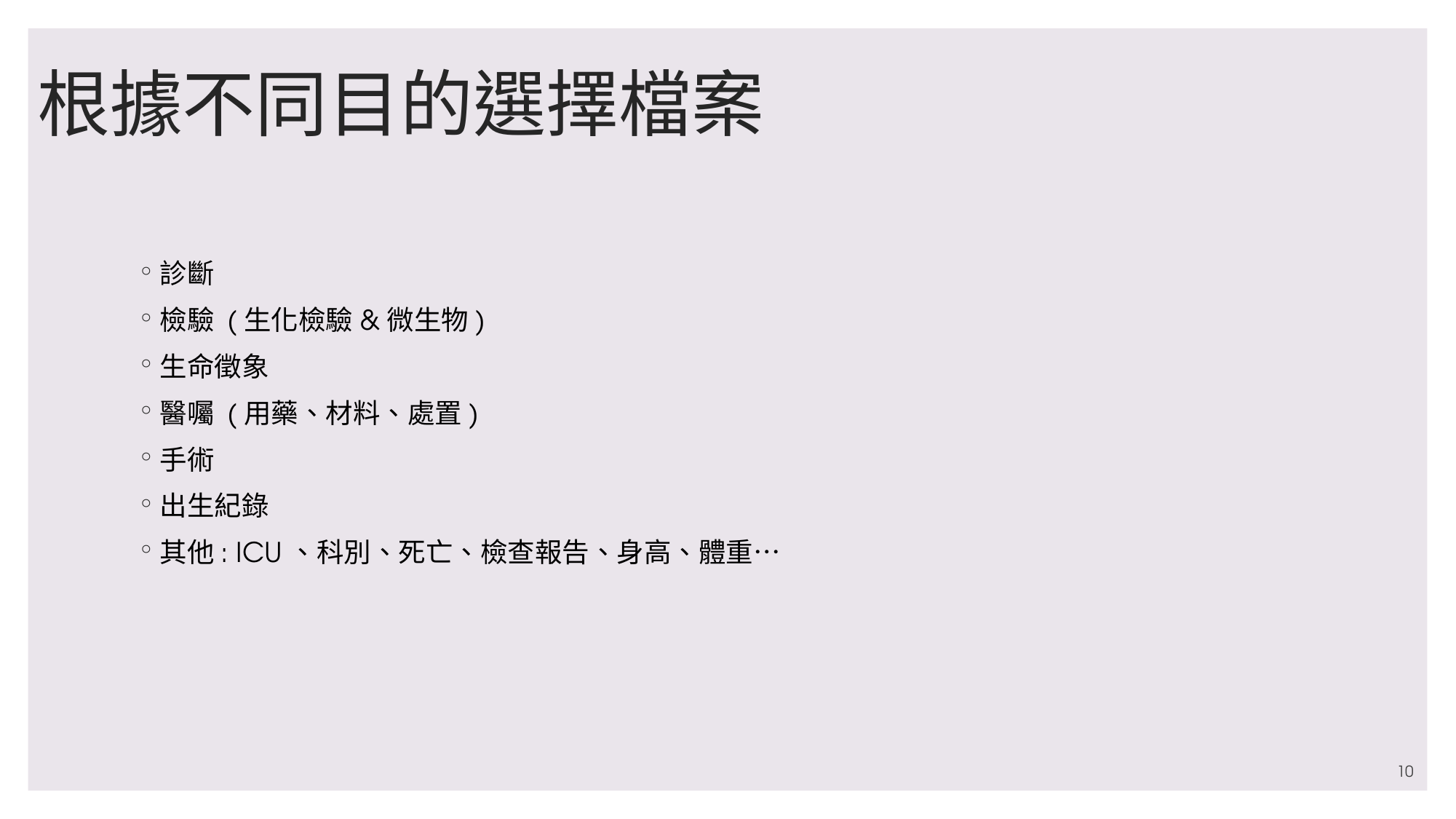

# 根據不同目的選擇檔案
診斷
檢驗 (生化檢驗&微生物)
生命徵象
醫囑 (用藥、材料、處置)
手術
出生紀錄
其他: ICU、科別、死亡、檢查報告、身高、體重…

10